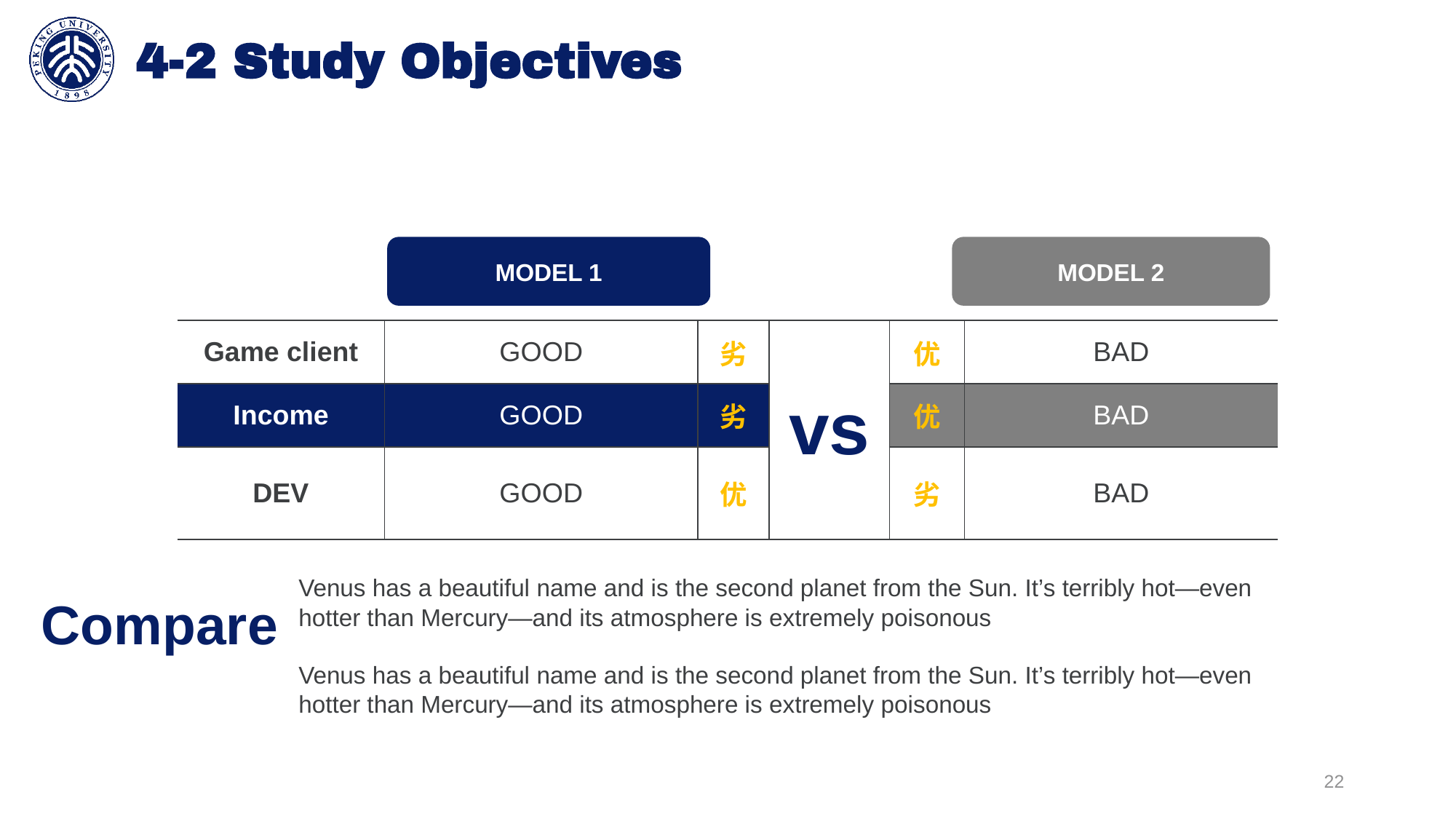

# 4-2 Study Objectives
MODEL 1
MODEL 2
| Game client | GOOD | 劣 | vs | 优 | BAD |
| --- | --- | --- | --- | --- | --- |
| Income | GOOD | 劣 |  | 优 | BAD |
| DEV | GOOD | 优 |  | 劣 | BAD |
Venus has a beautiful name and is the second planet from the Sun. It’s terribly hot—even hotter than Mercury—and its atmosphere is extremely poisonous

Venus has a beautiful name and is the second planet from the Sun. It’s terribly hot—even hotter than Mercury—and its atmosphere is extremely poisonous

Compare
22